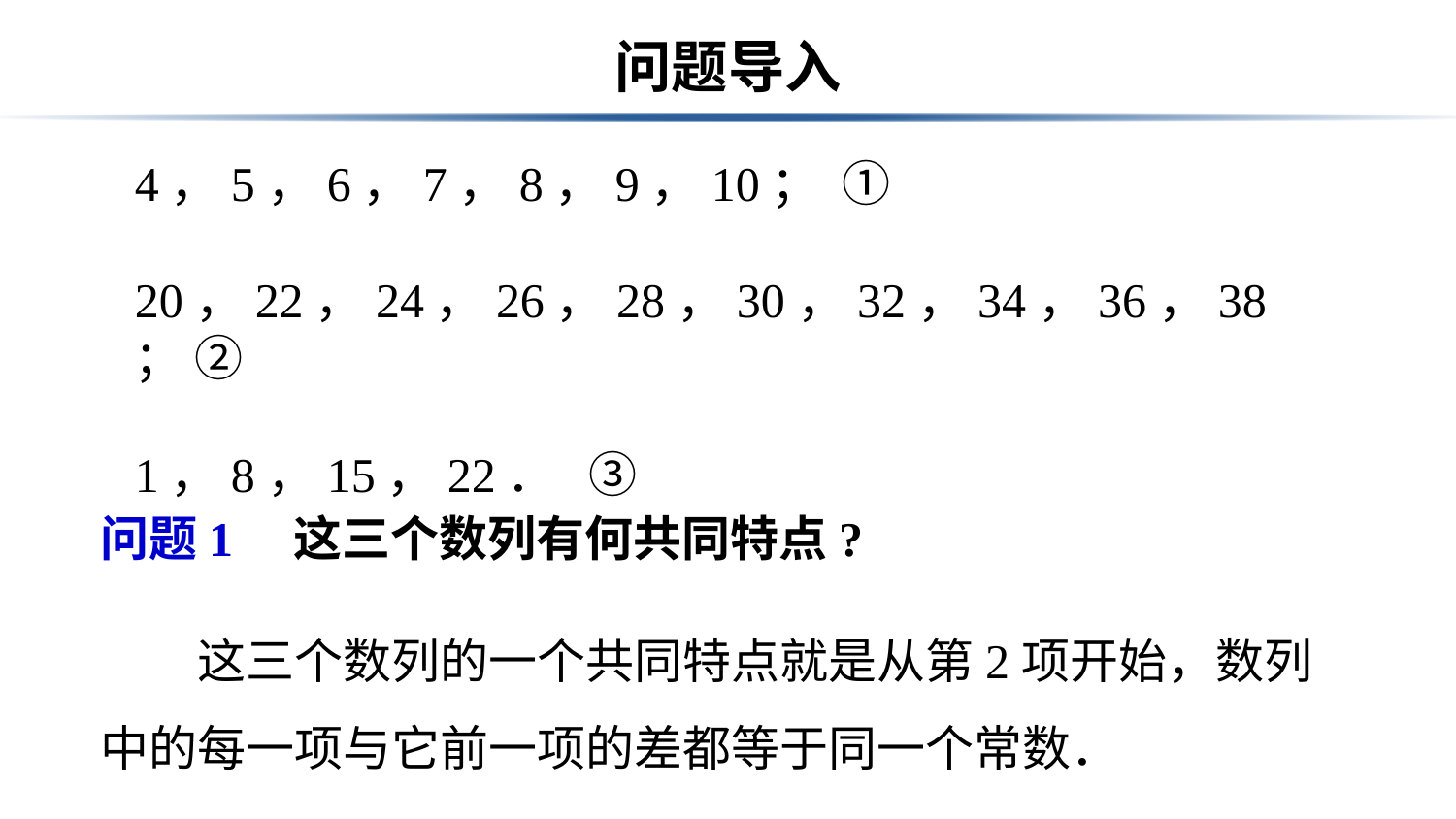

# 问题导入

4，5，6，7，8，9，10；  ①

20，22，24，26，28，30，32，34，36，38； ②

1，8，15，22．   ③

问题1　这三个数列有何共同特点?
　　这三个数列的一个共同特点就是从第2项开始，数列中的每一项与它前一项的差都等于同一个常数．